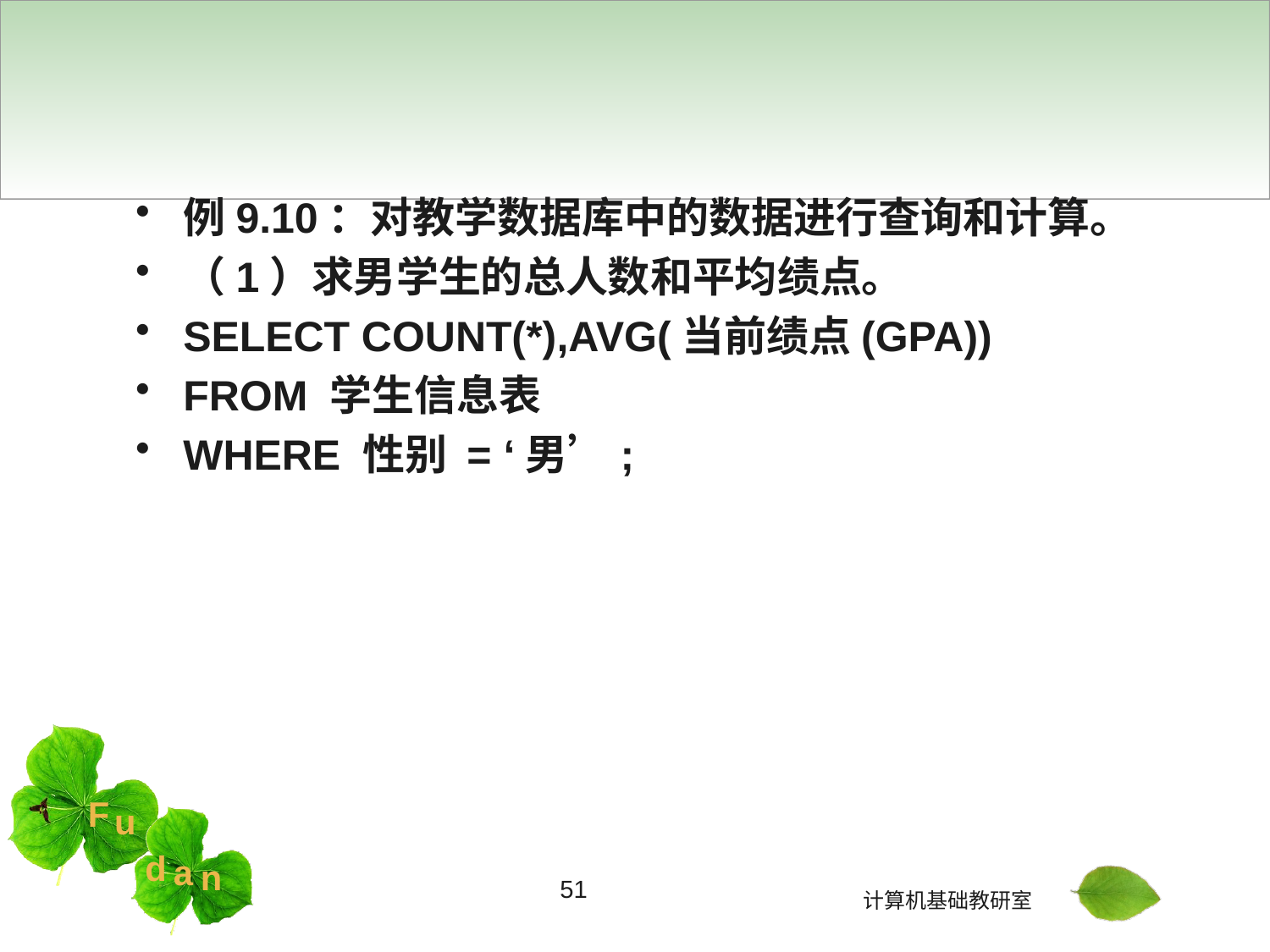

#
例9.10：对教学数据库中的数据进行查询和计算。
（1）求男学生的总人数和平均绩点。
SELECT COUNT(*),AVG(当前绩点(GPA))
FROM 学生信息表
WHERE 性别 = ‘男’;

51